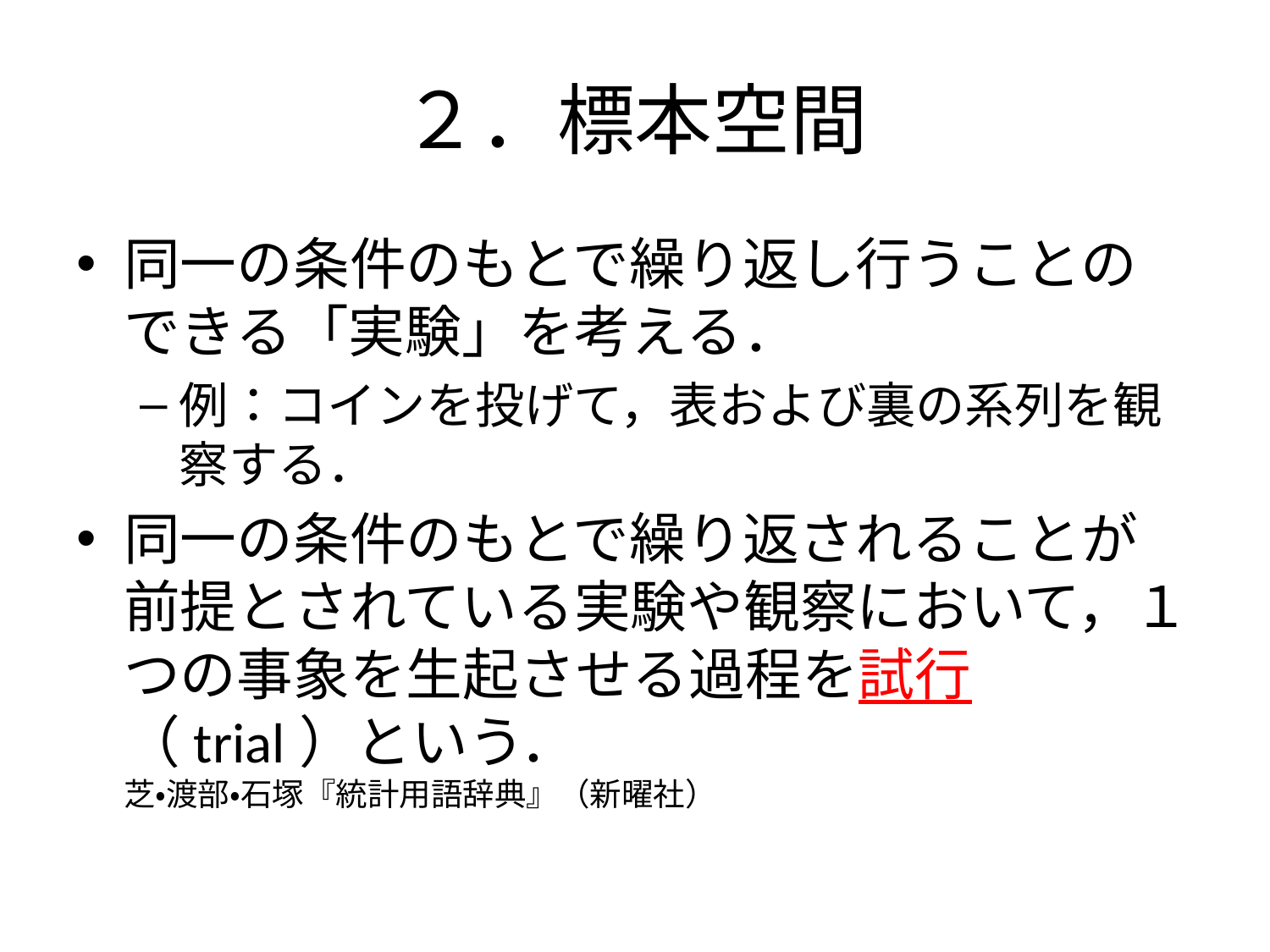

# ２．標本空間
同一の条件のもとで繰り返し行うことのできる「実験」を考える．
例：コインを投げて，表および裏の系列を観察する．
同一の条件のもとで繰り返されることが前提とされている実験や観察において，１つの事象を生起させる過程を試行（trial）という．
芝・渡部・石塚『統計用語辞典』（新曜社）